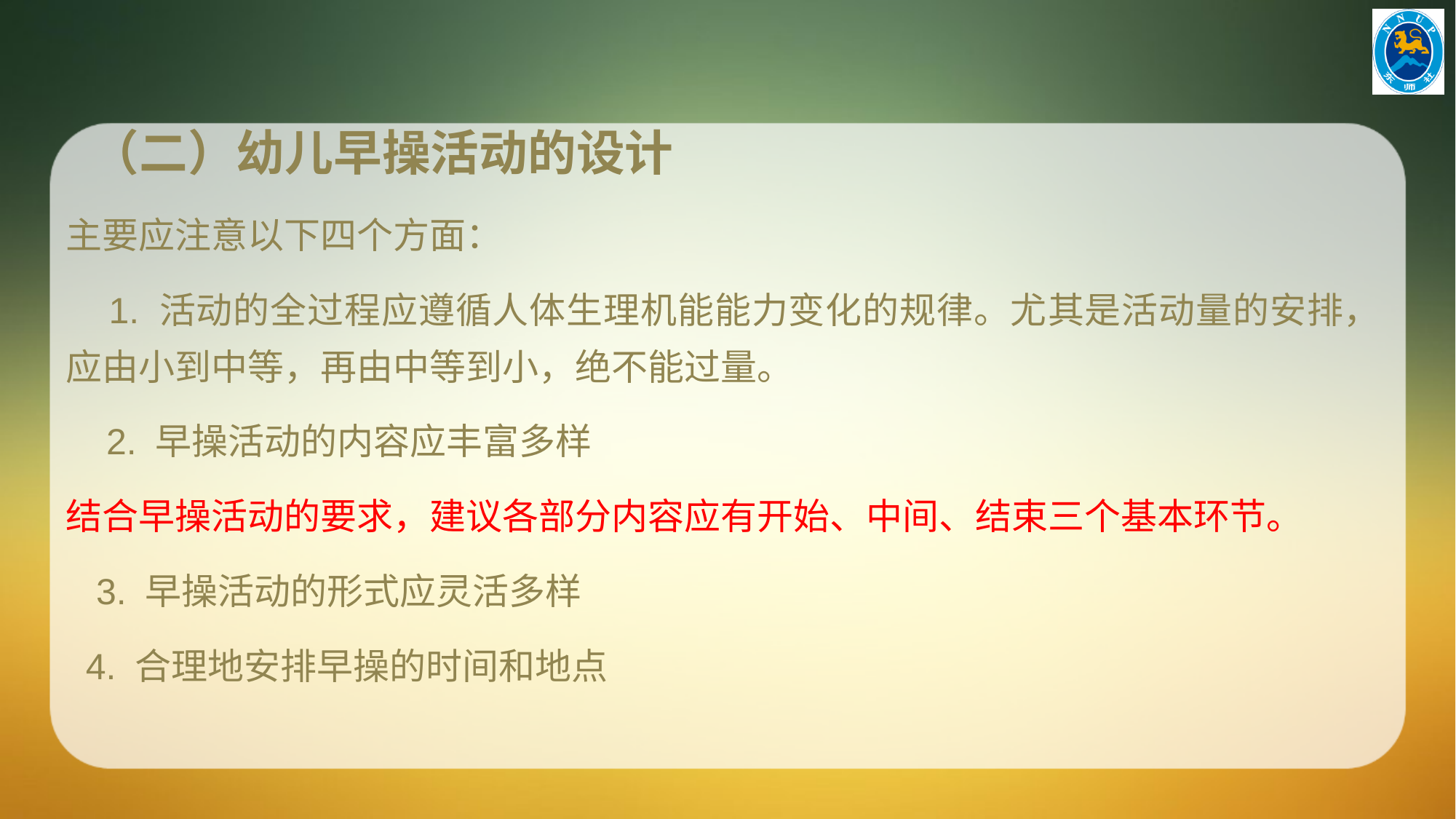

（二）幼儿早操活动的设计
主要应注意以下四个方面：
    1. 活动的全过程应遵循人体生理机能能力变化的规律。尤其是活动量的安排，应由小到中等，再由中等到小，绝不能过量。
    2. 早操活动的内容应丰富多样
结合早操活动的要求，建议各部分内容应有开始、中间、结束三个基本环节。
   3. 早操活动的形式应灵活多样
  4. 合理地安排早操的时间和地点